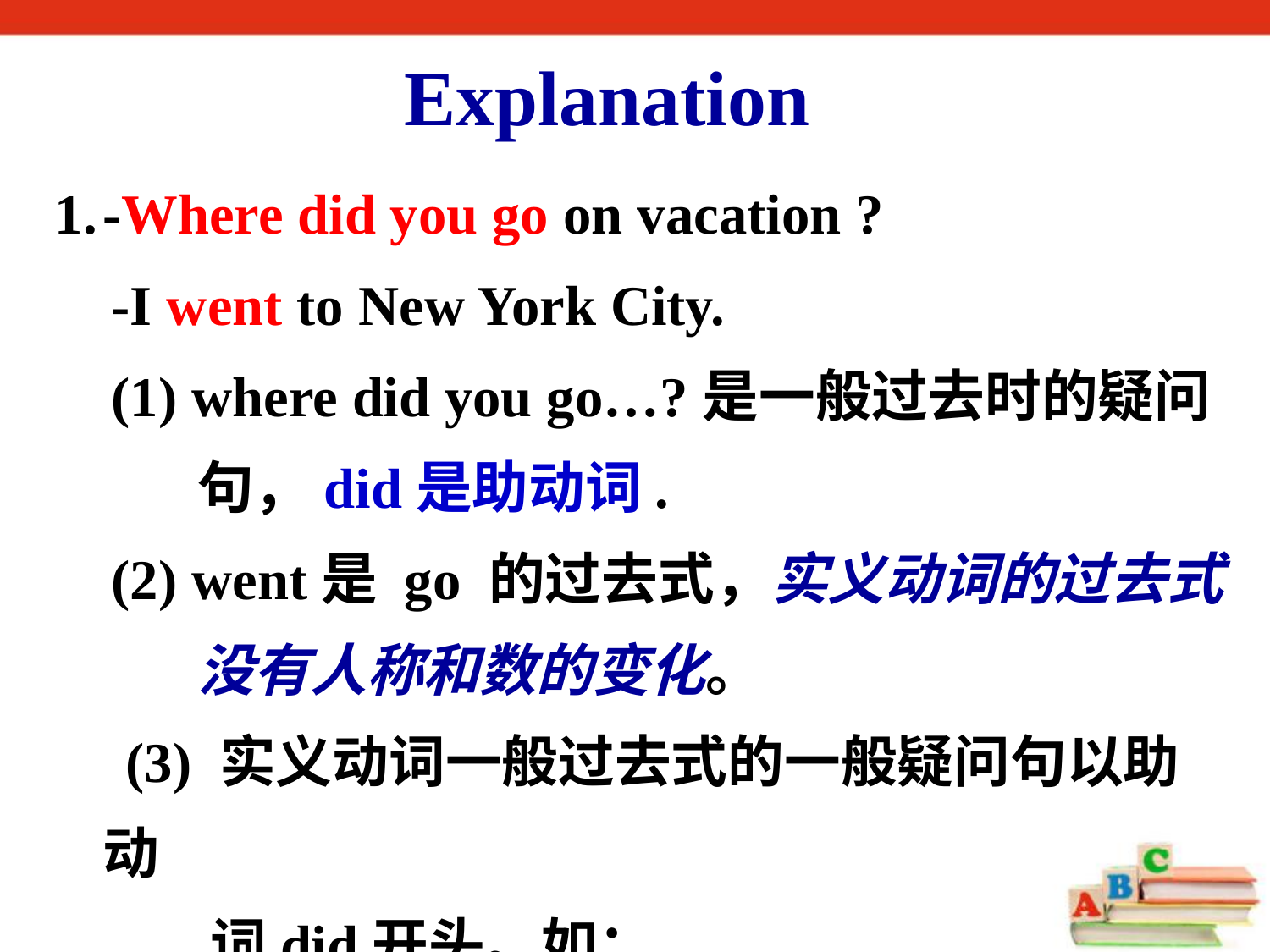

Explanation
-Where did you go on vacation ?
    -I went to New York City.
    (1) where did you go…?是一般过去时的疑问
          句，did是助动词.
    (2) went是 go 的过去式，实义动词的过去式
          没有人称和数的变化。
     (3) 实义动词一般过去式的一般疑问句以助动
           词did开头。如：